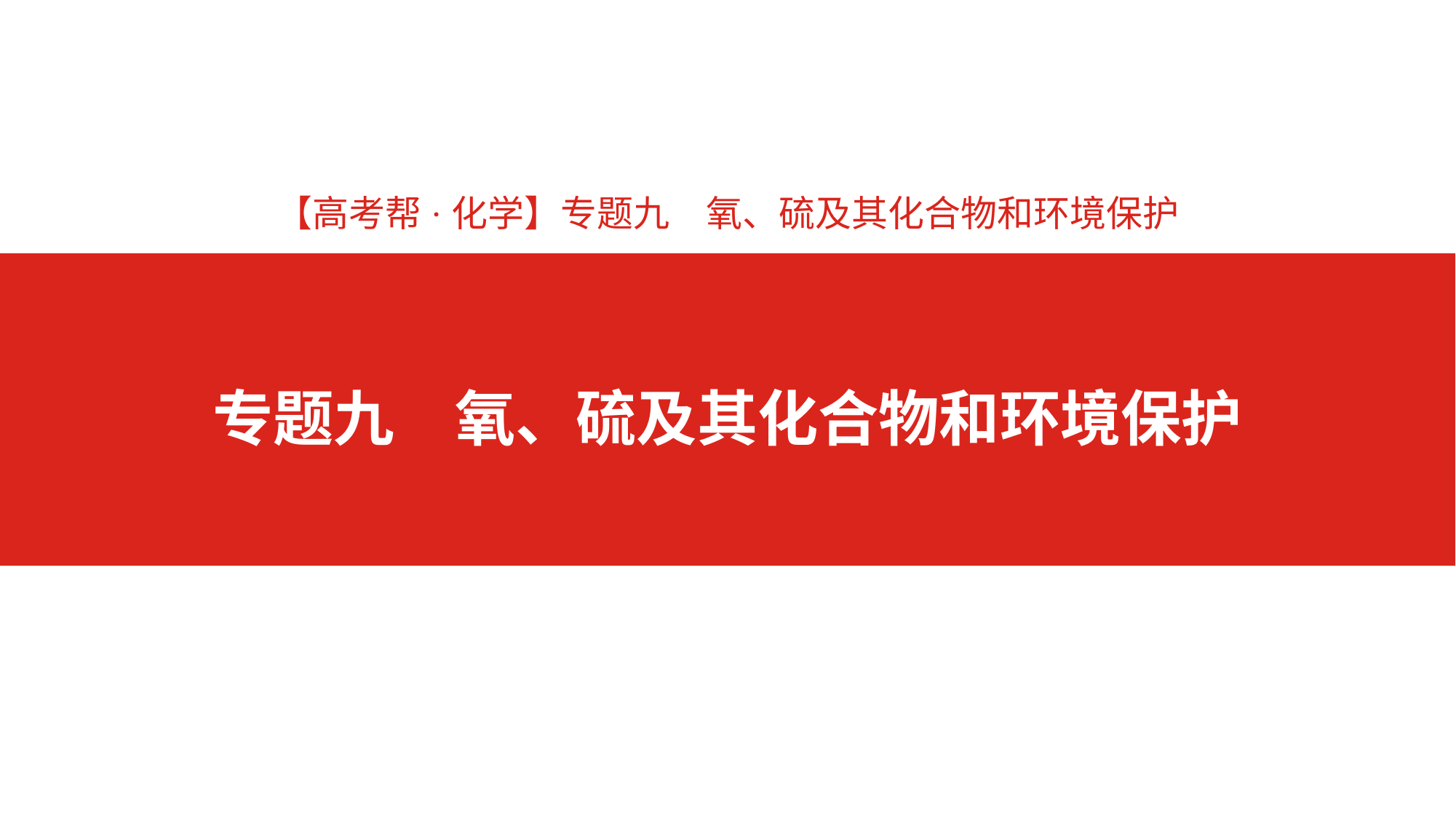

【高考帮·化学】专题九　氧、硫及其化合物和环境保护
专题九　氧、硫及其化合物和环境保护